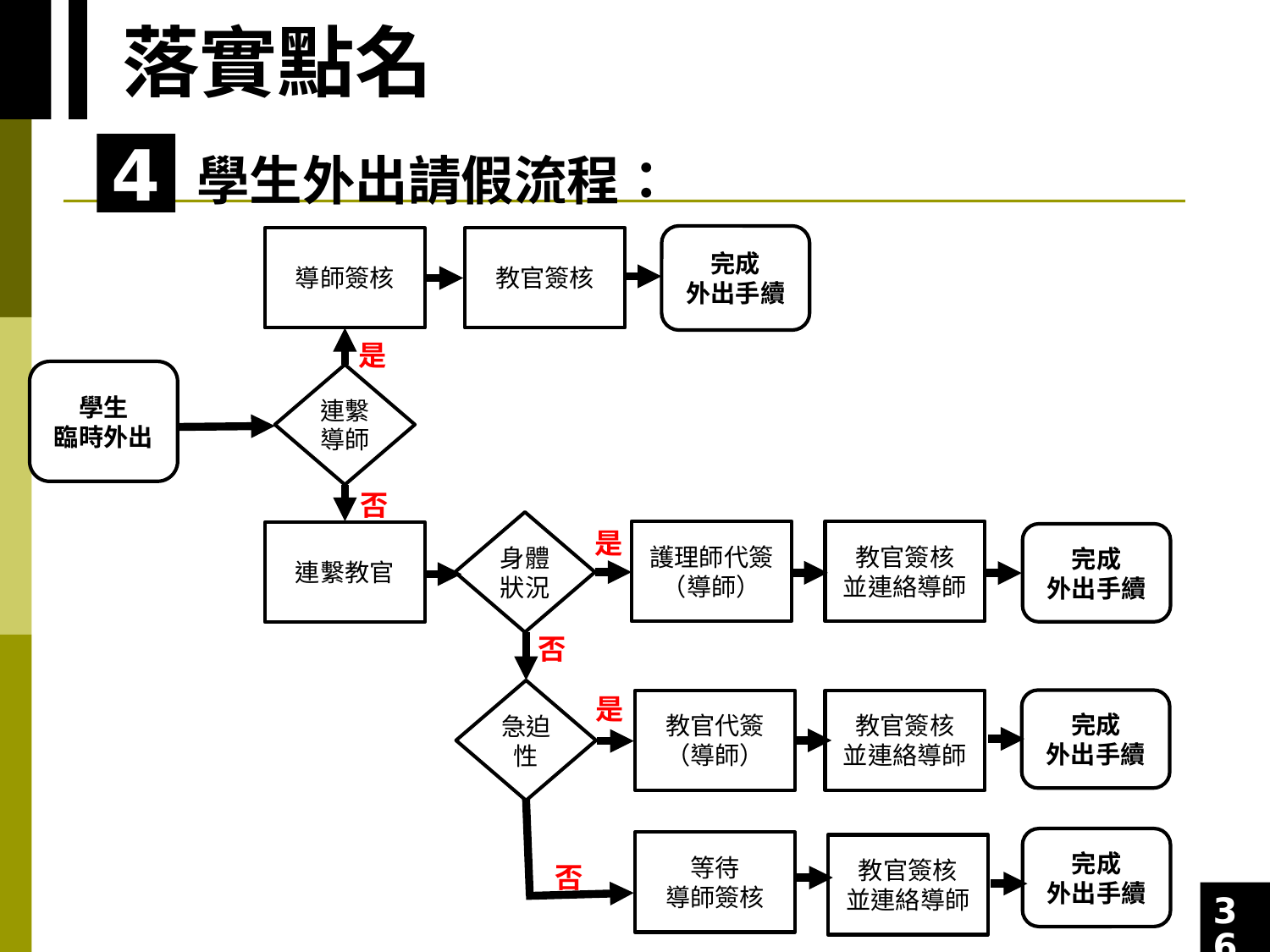

4
學生外出請假流程：
完成
外出手續
導師簽核
教官簽核
是
學生
臨時外出
連繫導師
否
身體狀況
護理師代簽
（導師）
教官簽核
並連絡導師
連繫教官
完成
外出手續
是
否
急迫性
完成
外出手續
教官代簽
（導師）
教官簽核
並連絡導師
是
完成
外出手續
等待
導師簽核
教官簽核
並連絡導師
否
36